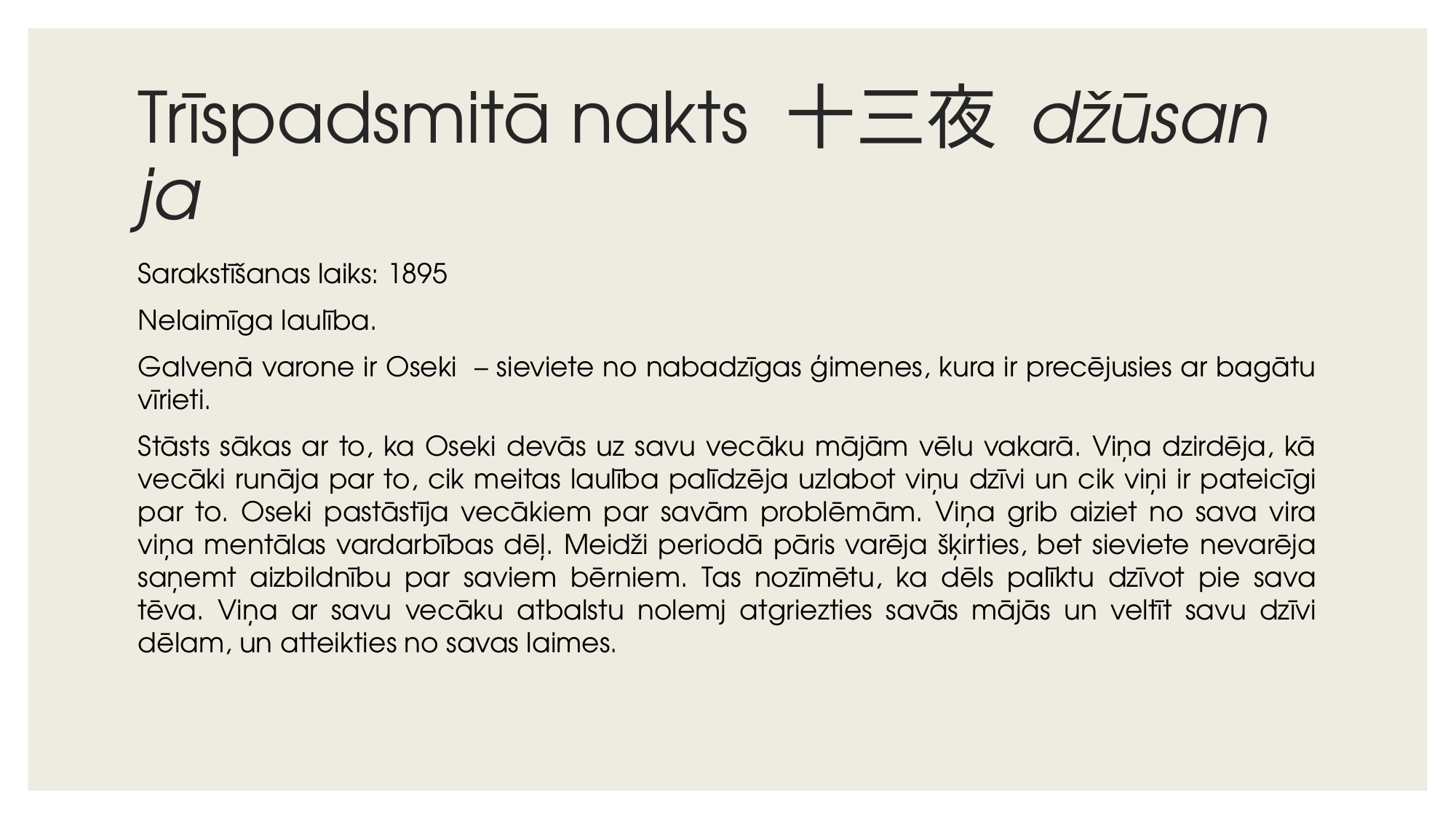

# Trīspadsmitā nakts 十三夜 džūsan ja
Sarakstīšanas laiks: 1895
Nelaimīga laulība.
Galvenā varone ir Oseki  – sieviete no nabadzīgas ģimenes, kura ir precējusies ar bagātu vīrieti.
Stāsts sākas ar to, ka Oseki devās uz savu vecāku mājām vēlu vakarā. Viņa dzirdēja, kā vecāki runāja par to, cik meitas laulība palīdzēja uzlabot viņu dzīvi un cik viņi ir pateicīgi par to. Oseki pastāstīja vecākiem par savām problēmām. Viņa grib aiziet no sava vira viņa mentālas vardarbības dēļ. Meidži periodā pāris varēja šķirties, bet sieviete nevarēja saņemt aizbildnību par saviem bērniem. Tas nozīmētu, ka dēls palīktu dzīvot pie sava tēva. Viņa ar savu vecāku atbalstu nolemj atgriezties savās mājās un veltīt savu dzīvi dēlam, un atteikties no savas laimes.